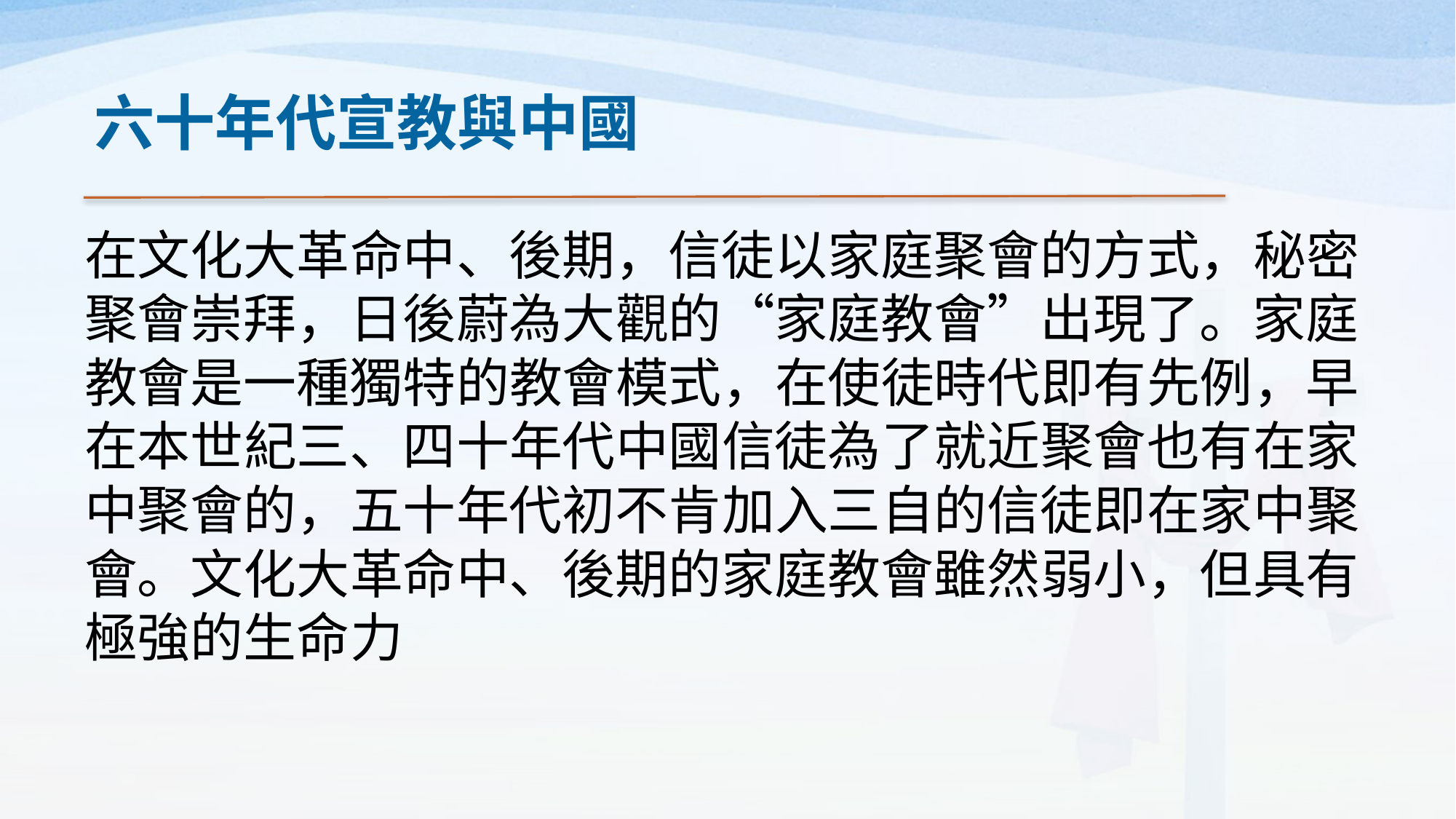

六十年代宣教與中國

在文化大革命中、後期，信徒以家庭聚會的方式，秘密聚會崇拜，日後蔚為大觀的“家庭教會”出現了。家庭教會是一種獨特的教會模式，在使徒時代即有先例，早在本世紀三、四十年代中國信徒為了就近聚會也有在家中聚會的，五十年代初不肯加入三自的信徒即在家中聚會。文化大革命中、後期的家庭教會雖然弱小，但具有極強的生命力